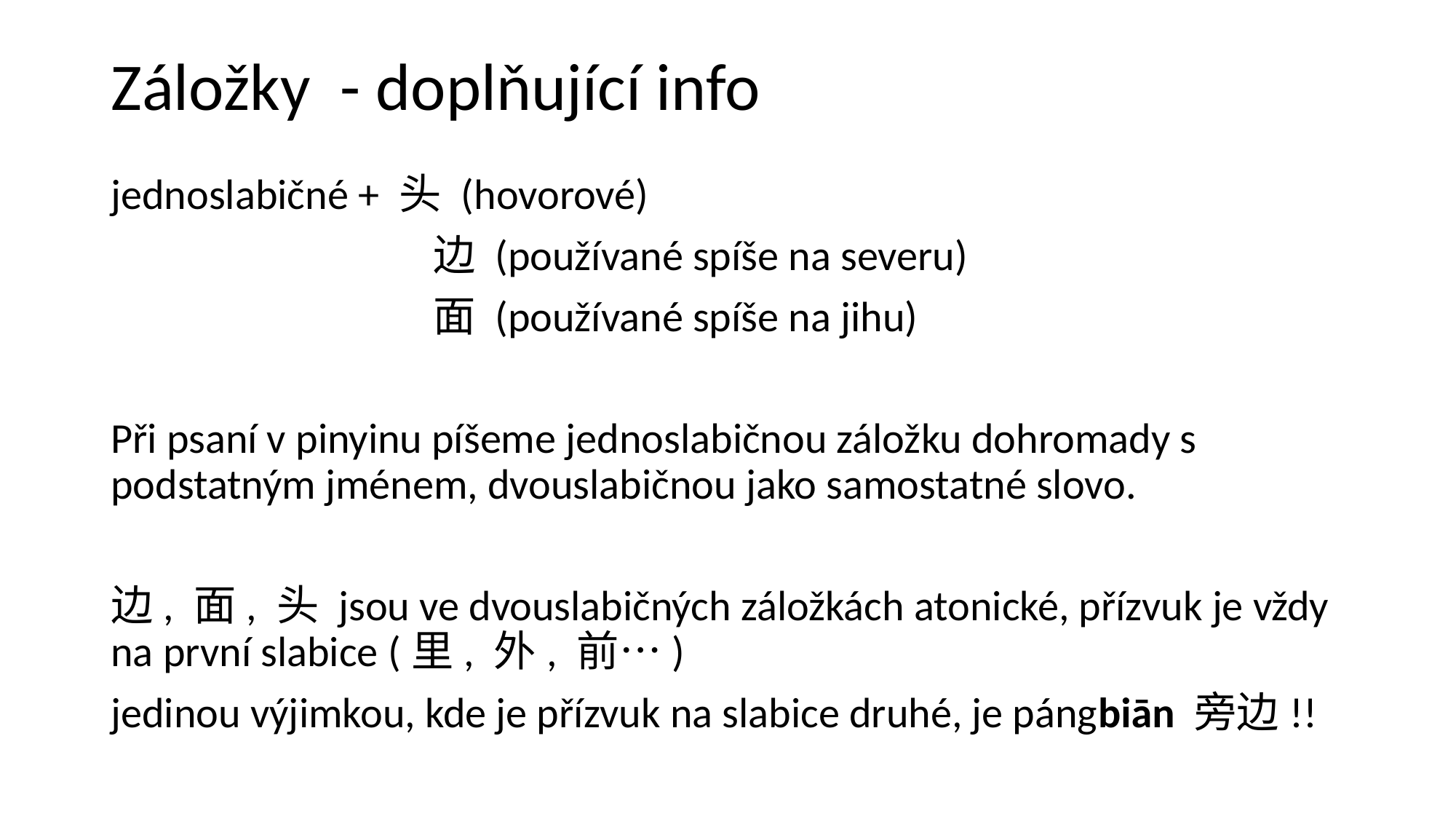

# Záložky  - doplňující info
jednoslabičné + 头 (hovorové)
                                 边 (používané spíše na severu)
                                 面 (používané spíše na jihu)

Při psaní v pinyinu píšeme jednoslabičnou záložku dohromady s podstatným jménem, dvouslabičnou jako samostatné slovo.

边, 面, 头 jsou ve dvouslabičných záložkách atonické, přízvuk je vždy na první slabice (里, 外, 前…)
jedinou výjimkou, kde je přízvuk na slabice druhé, je pángbiān 旁边!!